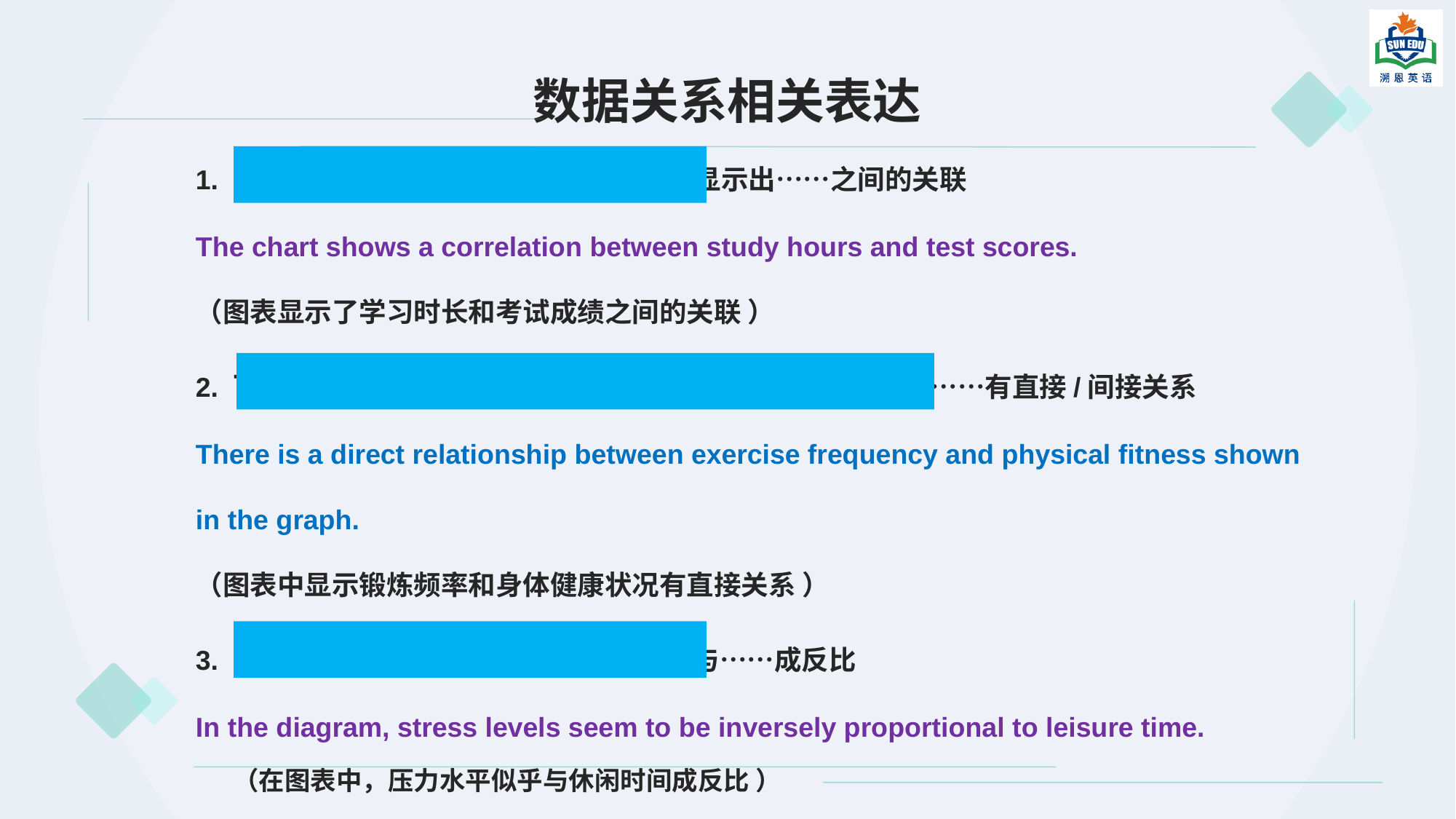

# 数据关系相关表达

1.  Show a correlation between：显示出……之间的关联
The chart shows a correlation between study hours and test scores.
（图表显示了学习时长和考试成绩之间的关联 ）
2.  There is a direct/indirect relationship with：与……有直接/间接关系
There is a direct relationship between exercise frequency and physical fitness shown in the graph.
（图表中显示锻炼频率和身体健康状况有直接关系 ）
3.  be inversely proportional to：与……成反比
In the diagram, stress levels seem to be inversely proportional to leisure time.

（在图表中，压力水平似乎与休闲时间成反比 ）